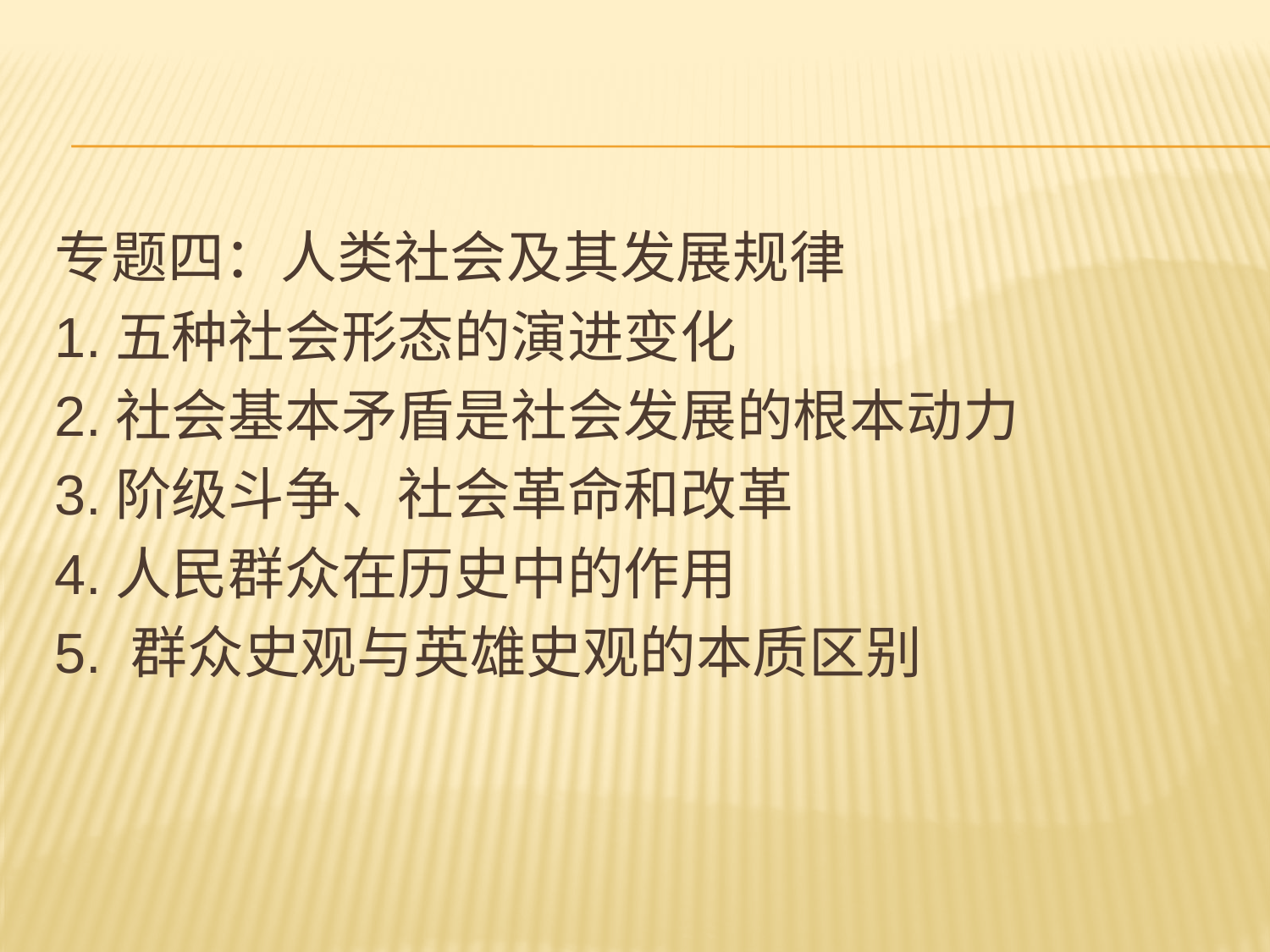

#
专题四：人类社会及其发展规律
1.五种社会形态的演进变化
2.社会基本矛盾是社会发展的根本动力
3.阶级斗争、社会革命和改革
4.人民群众在历史中的作用
5. 群众史观与英雄史观的本质区别